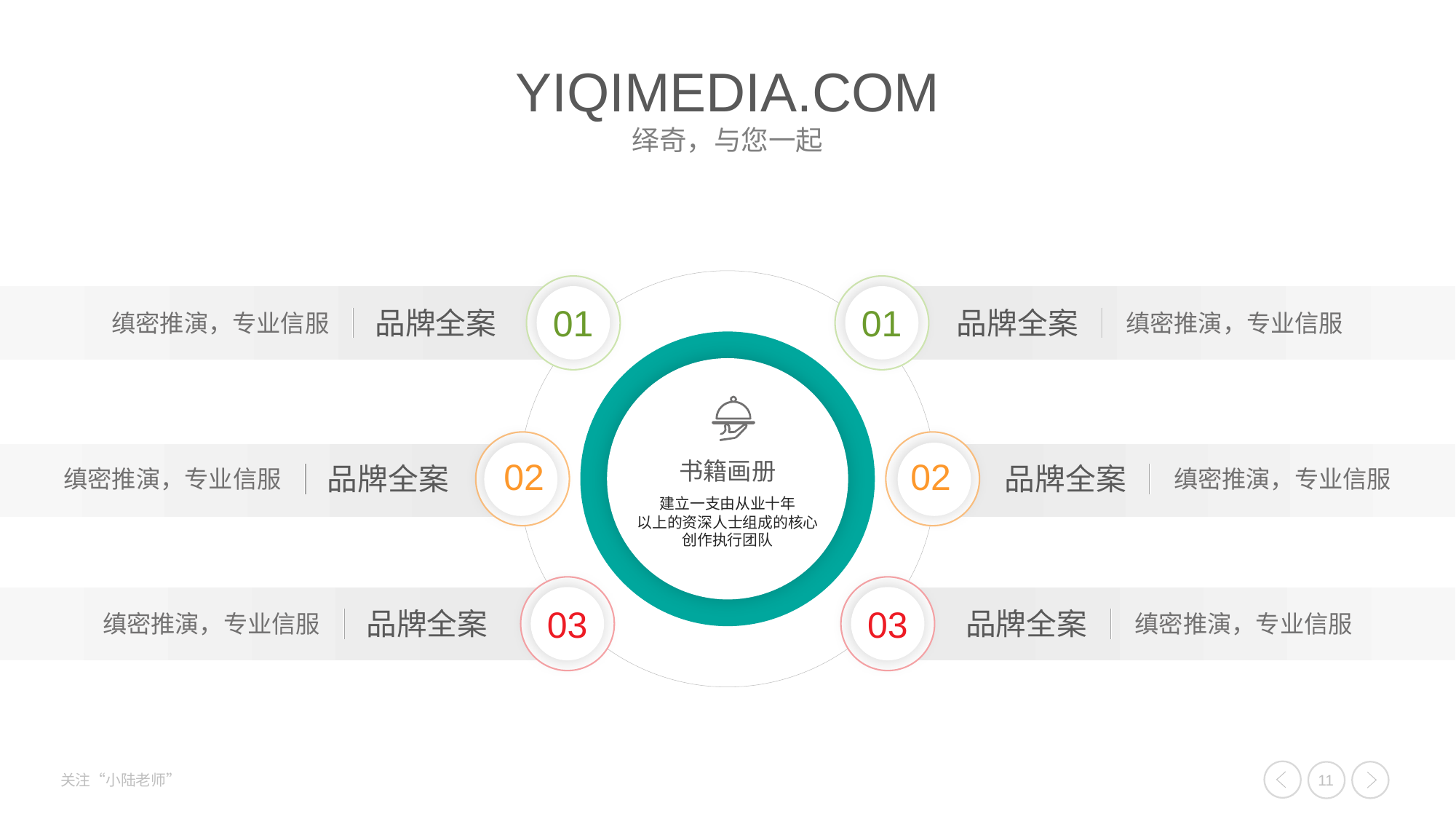

01

品牌全案
缜密推演，专业信服

02

品牌全案
缜密推演，专业信服

03

品牌全案
缜密推演，专业信服

01

品牌全案
缜密推演，专业信服

02

品牌全案
缜密推演，专业信服

03

品牌全案
缜密推演，专业信服

书籍画册
建立一支由从业十年
以上的资深人士组成的核心
创作执行团队